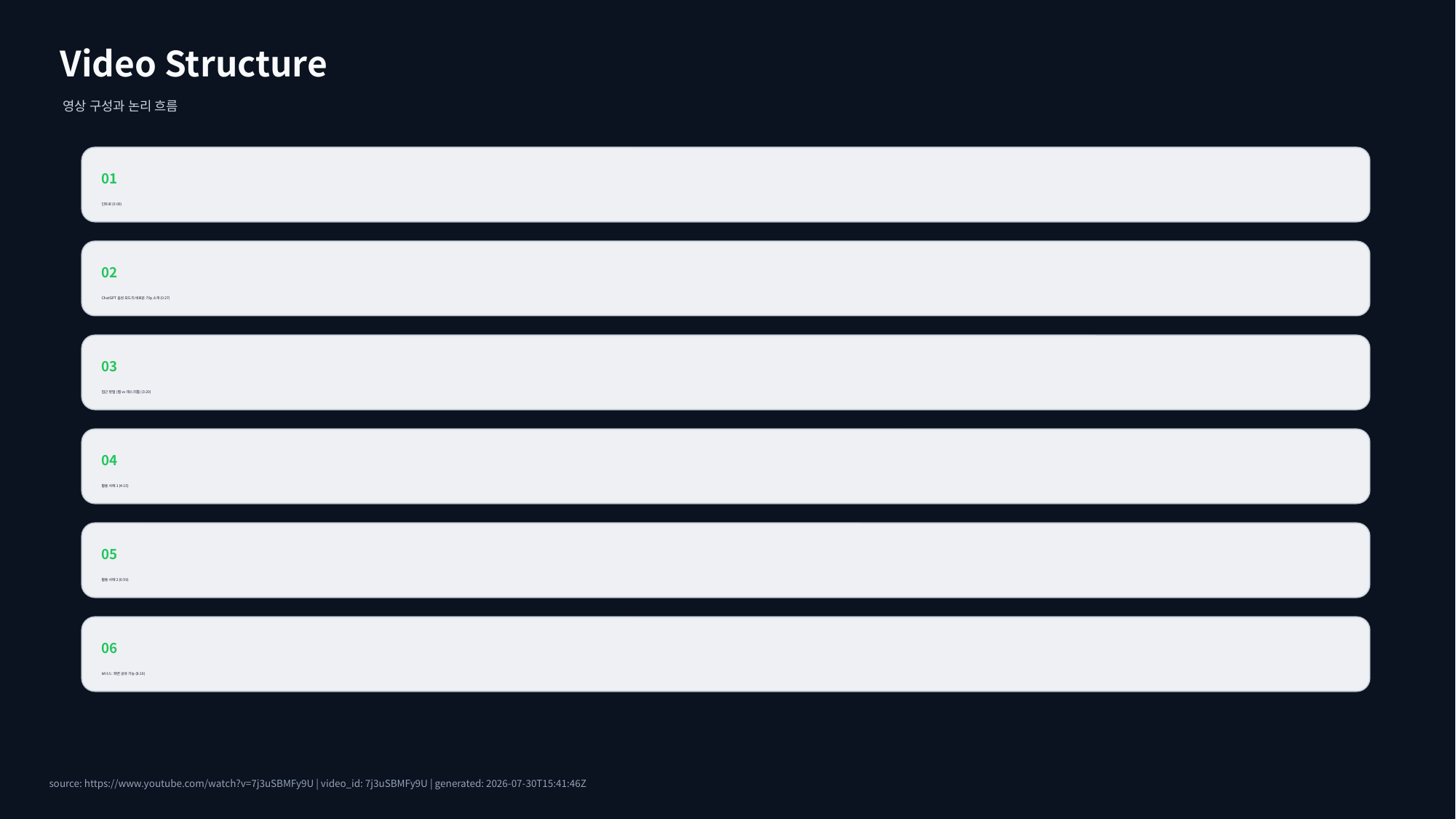

Video Structure
영상 구성과 논리 흐름

01
인트로 (0:00)

02
ChatGPT 음성 모드의 새로운 기능 소개 (0:27)

03
접근 방법 (웹 vs 데스크톱) (3:20)

04
활용 사례 1 (4:15)

05
활용 사례 2 (6:59)

06
보너스: 화면 공유 기능 (8:19)
source: https://www.youtube.com/watch?v=7j3uSBMFy9U | video_id: 7j3uSBMFy9U | generated: 2026-07-30T15:41:46Z